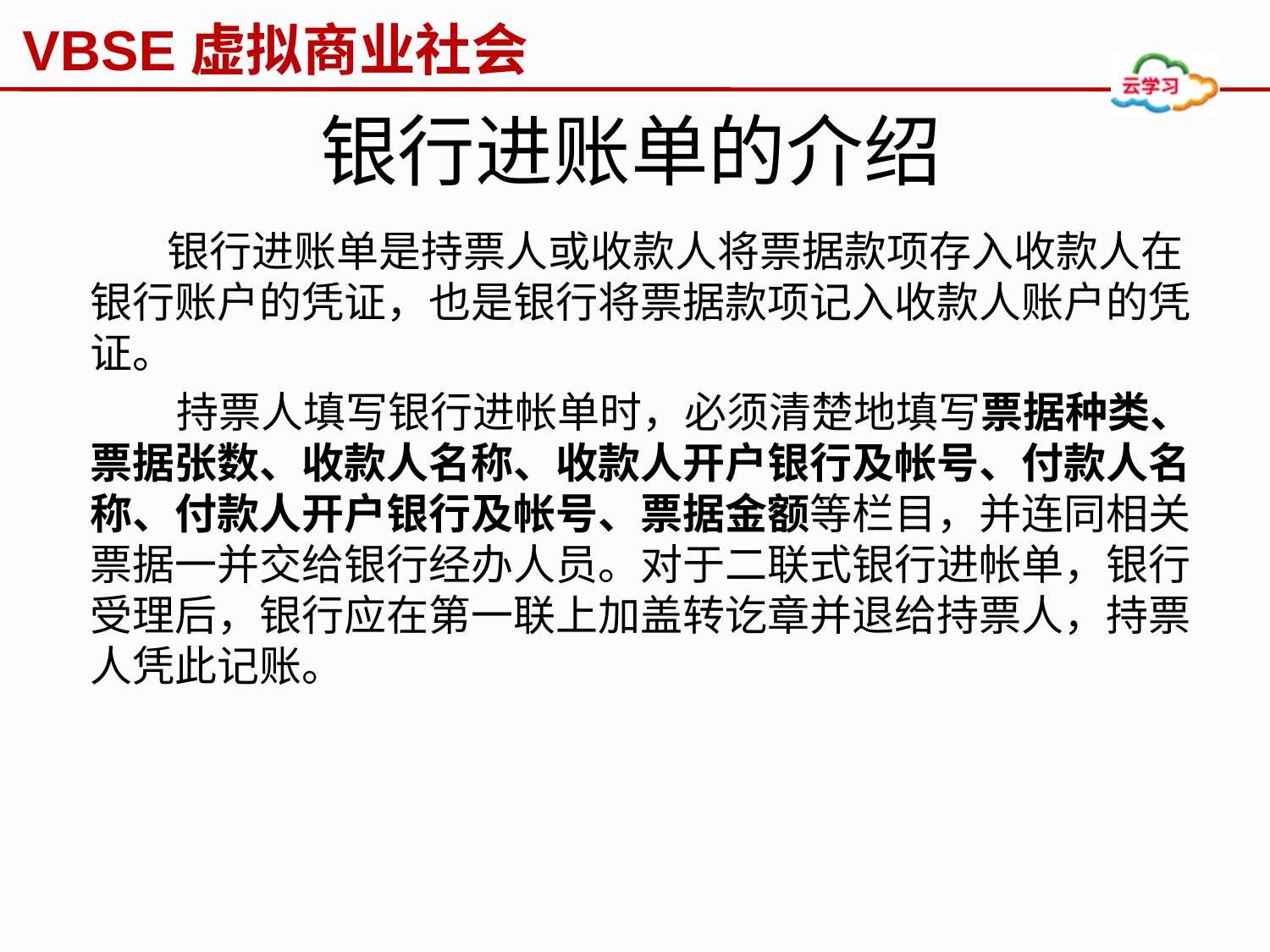

# 银行进账单的介绍
            银行进账单是持票人或收款人将票据款项存入收款人在银行账户的凭证，也是银行将票据款项记入收款人账户的凭证。
             持票人填写银行进帐单时，必须清楚地填写票据种类、票据张数、收款人名称、收款人开户银行及帐号、付款人名称、付款人开户银行及帐号、票据金额等栏目，并连同相关票据一并交给银行经办人员。对于二联式银行进帐单，银行受理后，银行应在第一联上加盖转讫章并退给持票人，持票人凭此记账。